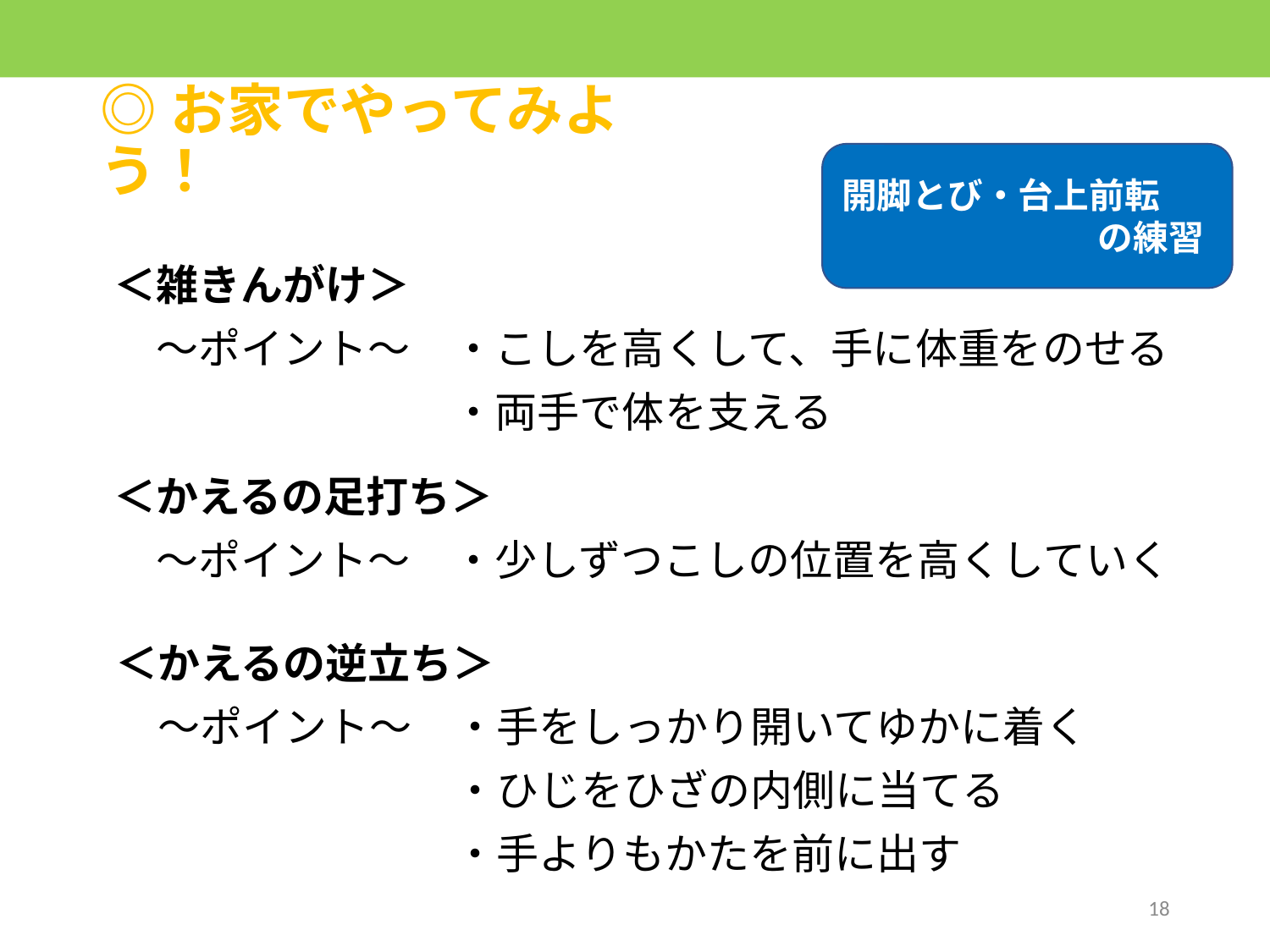

# ◎お家でやってみよう！
開脚とび・台上前転
　　　　　　　の練習
＜雑きんがけ＞
　～ポイント～　・こしを高くして、手に体重をのせる
　　　　　　　　・両手で体を支える

＜かえるの足打ち＞
　～ポイント～　・少しずつこしの位置を高くしていく

＜かえるの逆立ち＞
　～ポイント～　・手をしっかり開いてゆかに着く
　　　　　　　　・ひじをひざの内側に当てる
　　　　　　　　・手よりもかたを前に出す

18